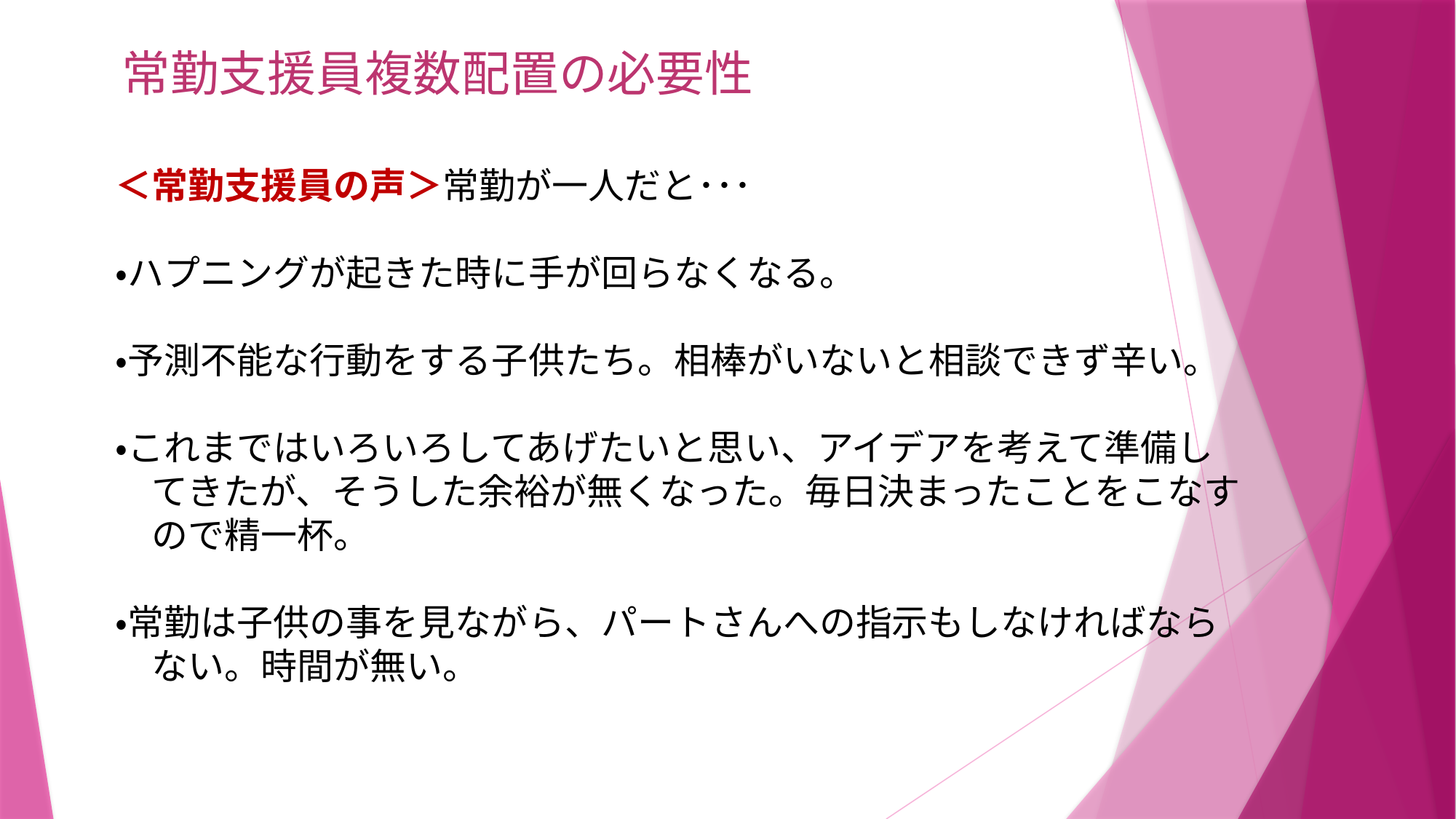

常勤支援員複数配置の必要性
＜常勤支援員の声＞常勤が一人だと･･･

・ハプニングが起きた時に手が回らなくなる。

・予測不能な行動をする子供たち。相棒がいないと相談できず辛い。

・これまではいろいろしてあげたいと思い、アイデアを考えて準備し
　てきたが、そうした余裕が無くなった。毎日決まったことをこなす
　ので精一杯。

・常勤は子供の事を見ながら、パートさんへの指示もしなければなら
　ない。時間が無い。